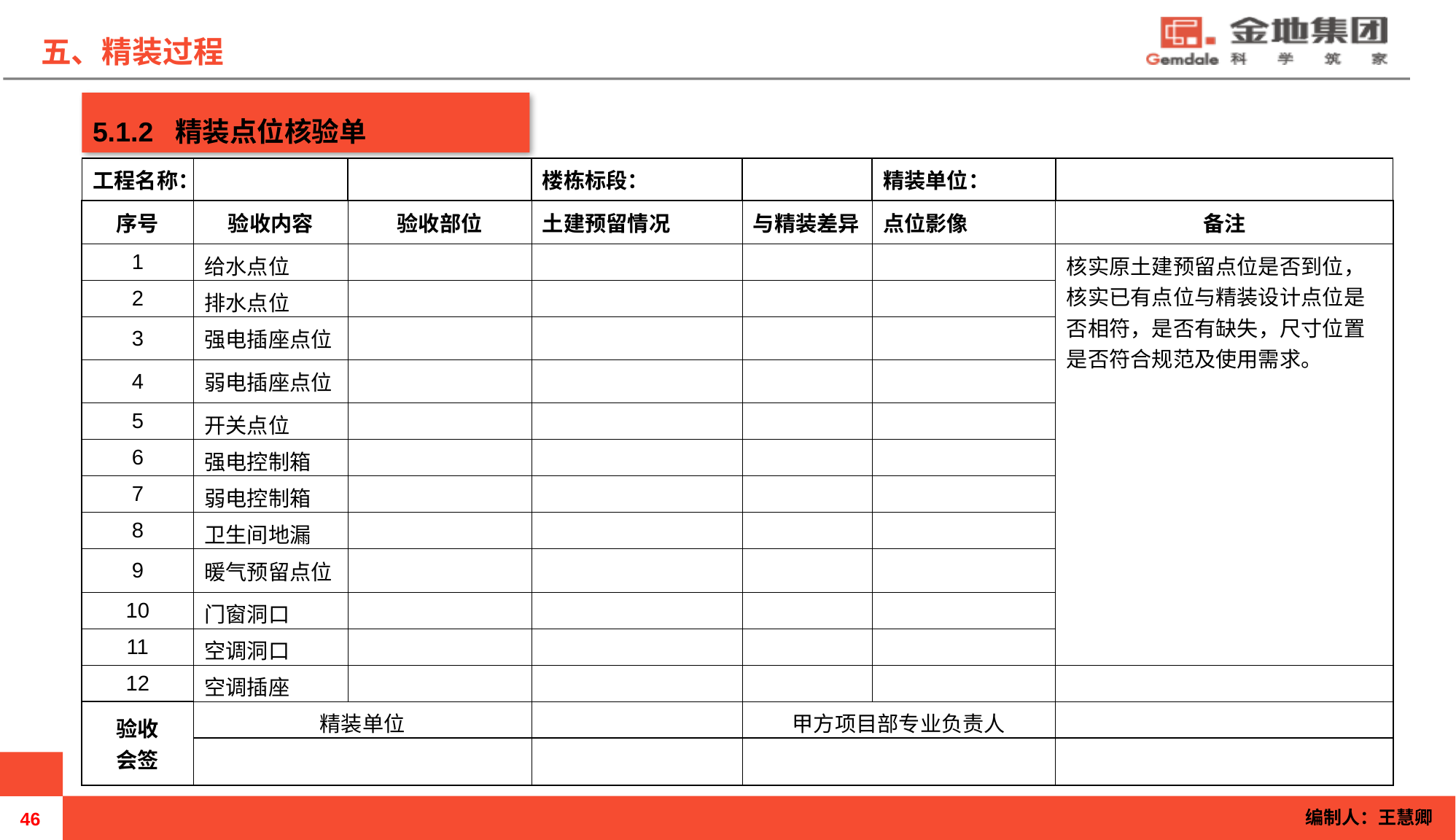

五、精装过程
5.1.2  精装点位核验单
| 工程名称： |  |  | 楼栋标段： |  | 精装单位： |  |
| --- | --- | --- | --- | --- | --- | --- |
| 序号 | 验收内容 | 验收部位 | 土建预留情况 | 与精装差异 | 点位影像 | 备注 |
| 1 | 给水点位 |  |  |  |  | 核实原土建预留点位是否到位，核实已有点位与精装设计点位是否相符，是否有缺失，尺寸位置是否符合规范及使用需求。 |
| 2 | 排水点位 |  |  |  |  |  |
| 3 | 强电插座点位 |  |  |  |  |  |
| 4 | 弱电插座点位 |  |  |  |  |  |
| 5 | 开关点位 |  |  |  |  |  |
| 6 | 强电控制箱 |  |  |  |  |  |
| 7 | 弱电控制箱 |  |  |  |  |  |
| 8 | 卫生间地漏 |  |  |  |  |  |
| 9 | 暖气预留点位 |  |  |  |  |  |
| 10 | 门窗洞口 |  |  |  |  |  |
| 11 | 空调洞口 |  |  |  |  |  |
| 12 | 空调插座 |  |  |  |  |  |
| 验收 会签 | 精装单位 |  |  | 甲方项目部专业负责人 |  |  |
|  |  |  |  |  |  |  |
编制人：王慧卿